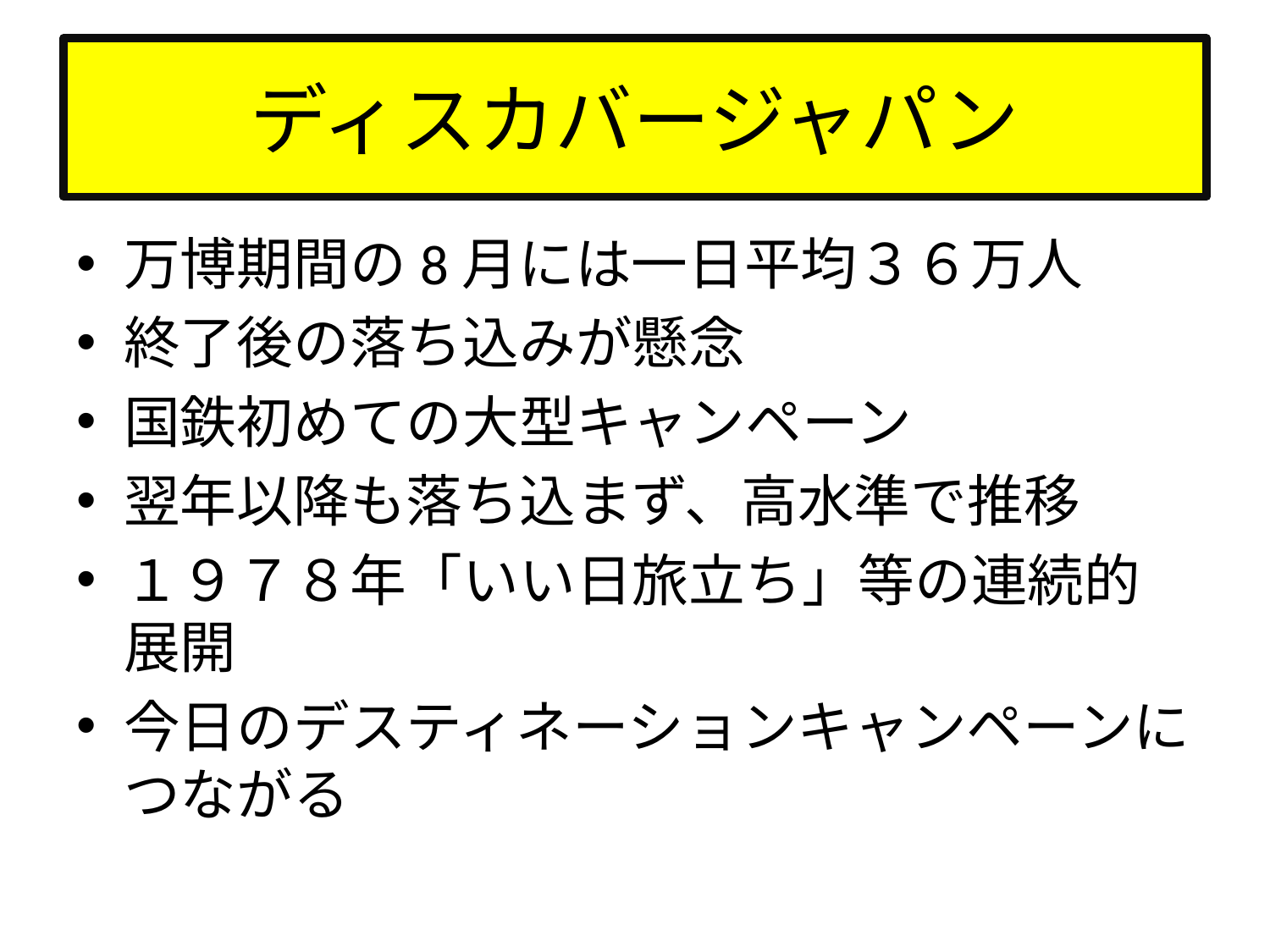

# ディスカバージャパン
万博期間の8月には一日平均３６万人
終了後の落ち込みが懸念
国鉄初めての大型キャンペーン
翌年以降も落ち込まず、高水準で推移
１９７８年「いい日旅立ち」等の連続的展開
今日のデスティネーションキャンペーンにつながる